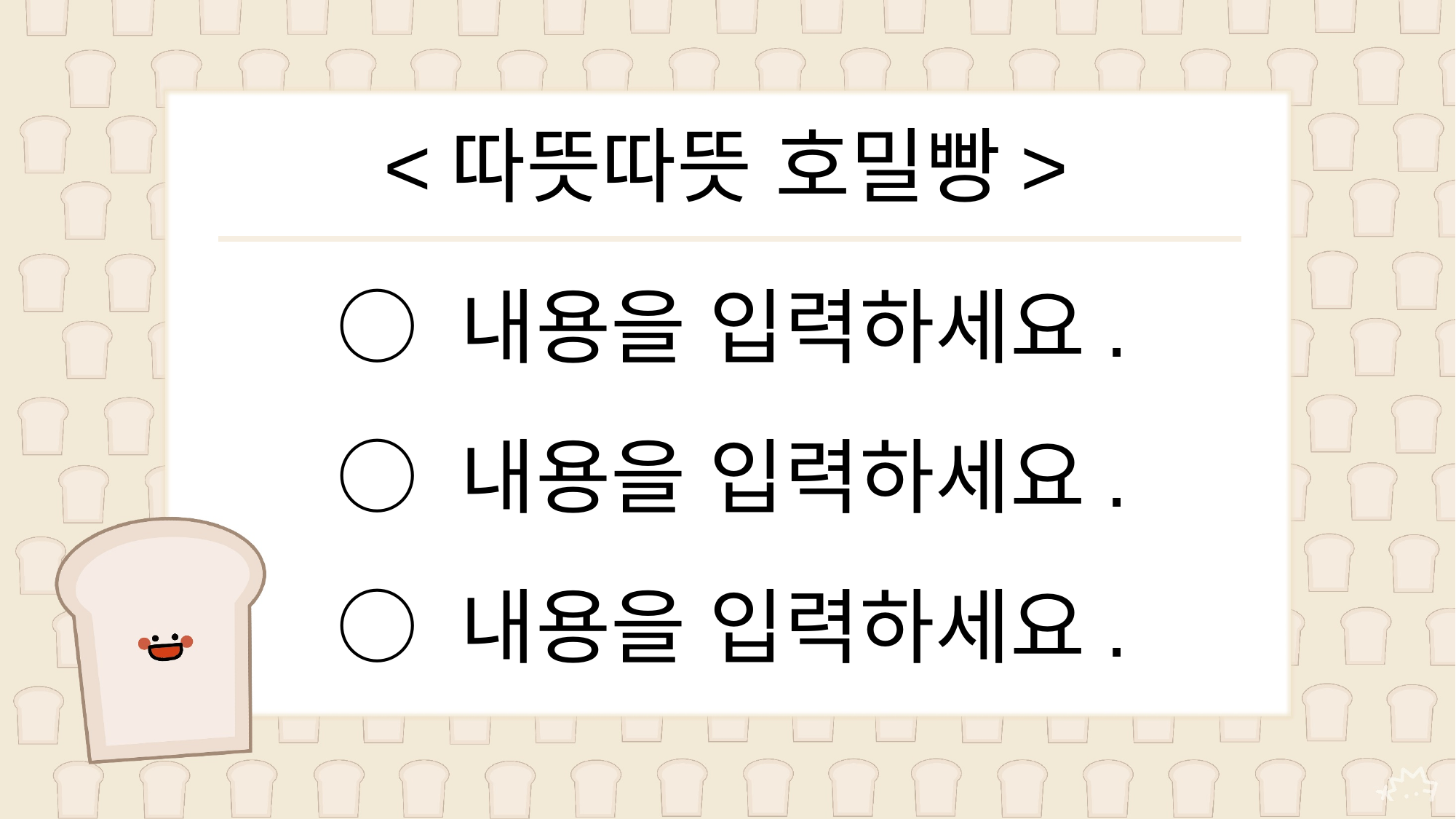

<따뜻따뜻 호밀빵>
○ 내용을 입력하세요.
○ 내용을 입력하세요.
○ 내용을 입력하세요.